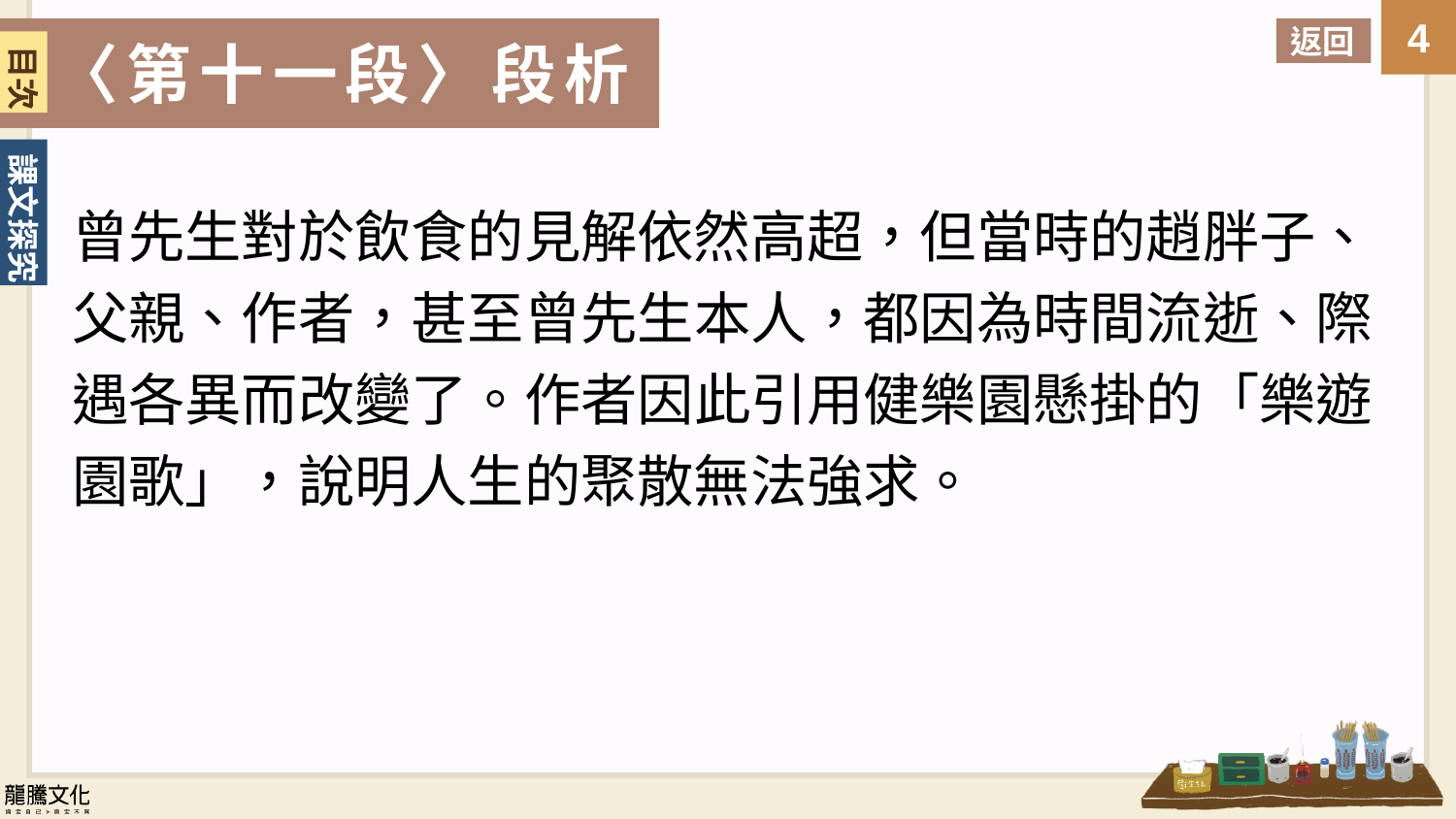

返回
〈第十段〉段析
〈第十一段〉段析
目次
曾先生對於飲食的見解依然高超，但當時的趙胖子、父親、作者，甚至曾先生本人，都因為時間流逝、際遇各異而改變了。作者因此引用健樂園懸掛的「樂遊園歌」，說明人生的聚散無法強求。